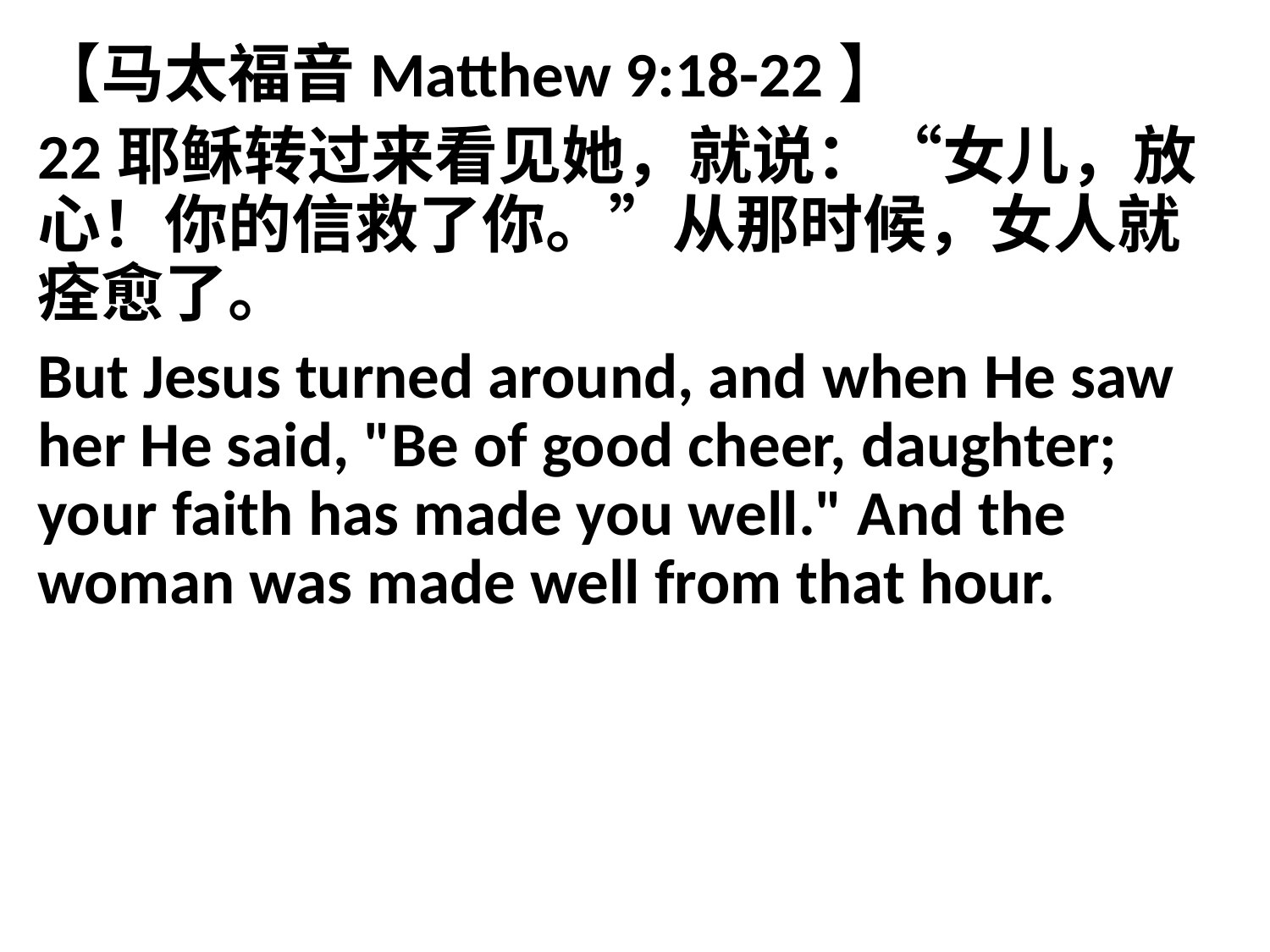

【马太福音Matthew 9:18-22】
22耶稣转过来看见她，就说：“女儿，放心！你的信救了你。”从那时候，女人就痊愈了。
But Jesus turned around, and when He saw her He said, "Be of good cheer, daughter; your faith has made you well." And the woman was made well from that hour.